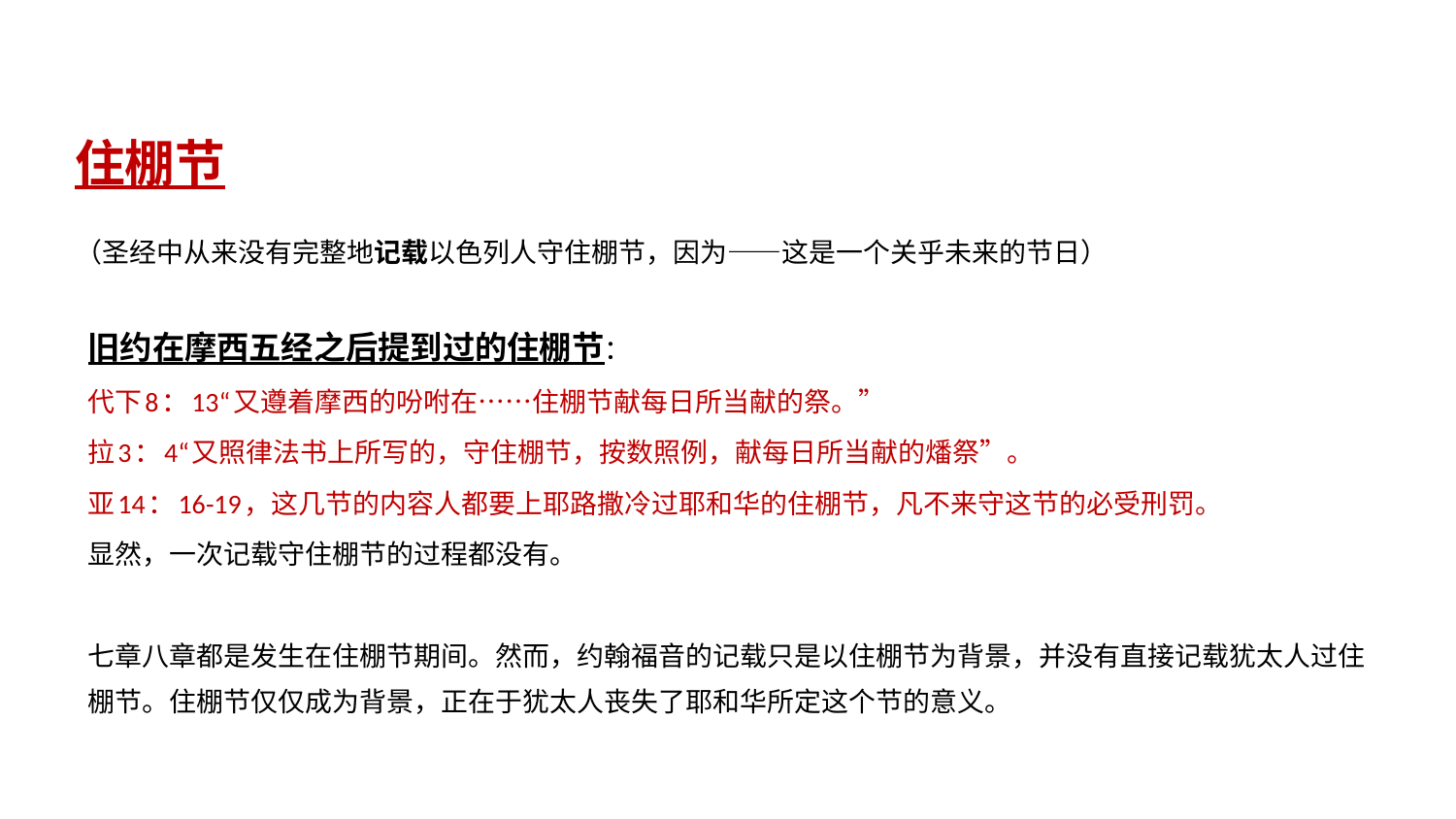

住棚节

（圣经中从来没有完整地记载以色列人守住棚节，因为——这是一个关乎未来的节日）

旧约在摩西五经之后提到过的住棚节：
代下8：13“又遵着摩西的吩咐在……住棚节献每日所当献的祭。”
拉3：4“又照律法书上所写的，守住棚节，按数照例，献每日所当献的燔祭”。
亚14：16-19，这几节的内容人都要上耶路撒冷过耶和华的住棚节，凡不来守这节的必受刑罚。
显然，一次记载守住棚节的过程都没有。

七章八章都是发生在住棚节期间。然而，约翰福音的记载只是以住棚节为背景，并没有直接记载犹太人过住棚节。住棚节仅仅成为背景，正在于犹太人丧失了耶和华所定这个节的意义。